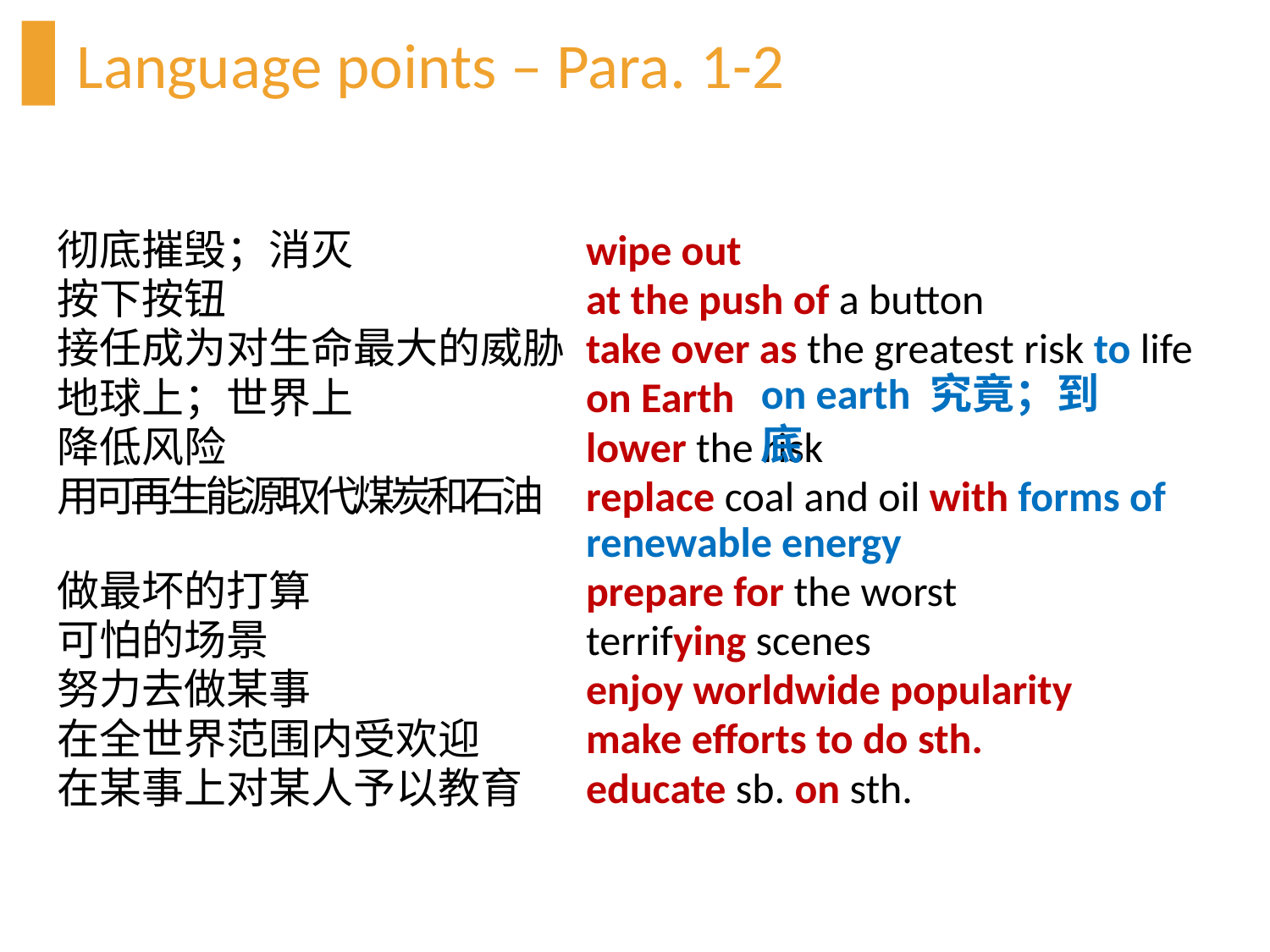

# Language points – Para. 1-2
彻底摧毁；消灭
按下按钮
接任成为对生命最大的威胁
地球上；世界上
降低风险
用可再生能源取代煤炭和石油
做最坏的打算
可怕的场景
努力去做某事
在全世界范围内受欢迎
在某事上对某人予以教育

wipe out
at the push of a button
take over as the greatest risk to life
on Earth
lower the risk
replace coal and oil with forms of renewable energy
prepare for the worst
terrifying scenes
enjoy worldwide popularity
make efforts to do sth.
educate sb. on sth.
on earth 究竟；到底